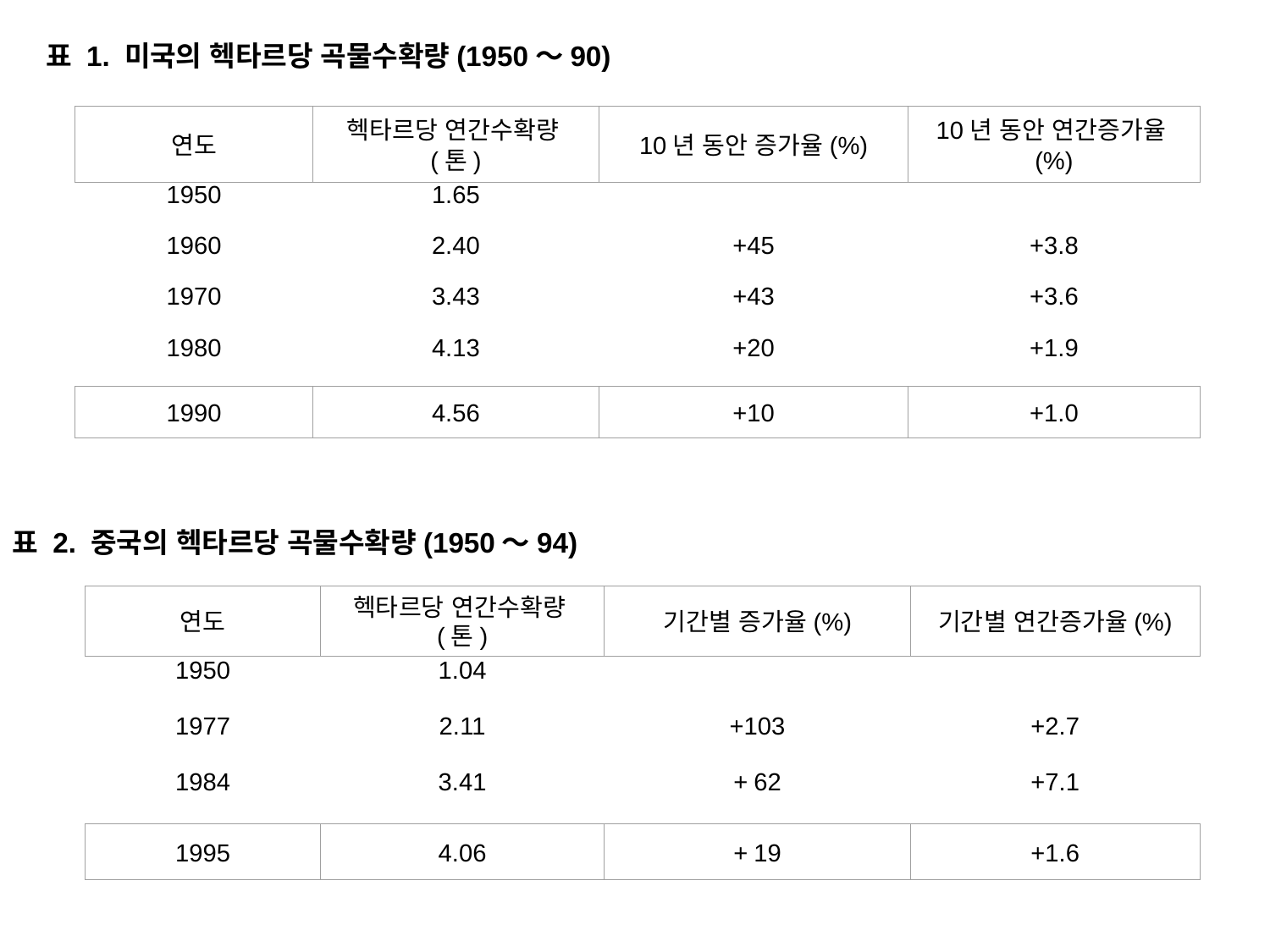

표1. 미국의 헥타르당 곡물수확량 변화(1950～90)

표 1. 미국의 헥타르당 곡물수확량(1950～90)
연도

헥타르당 연간수확량(톤)

10년 동안 증가율(%)

10년 동안 연간증가율(%)

1950

1.65

1960

2.40

+45

+3.8

1970

3.43

+43

+3.6

1980

4.13

+20

+1.9

1990

4.56

+10

+1.0

표 2. 중국의 헥타르당 곡물수확량(1950～94)
연도

헥타르당 연간수확량(톤)

기간별 증가율(%)

기간별 연간증가율(%)

1950

1.04

1977

2.11

+103

+2.7

1984

3.41

+ 62

+7.1

1995

4.06

+ 19

+1.6